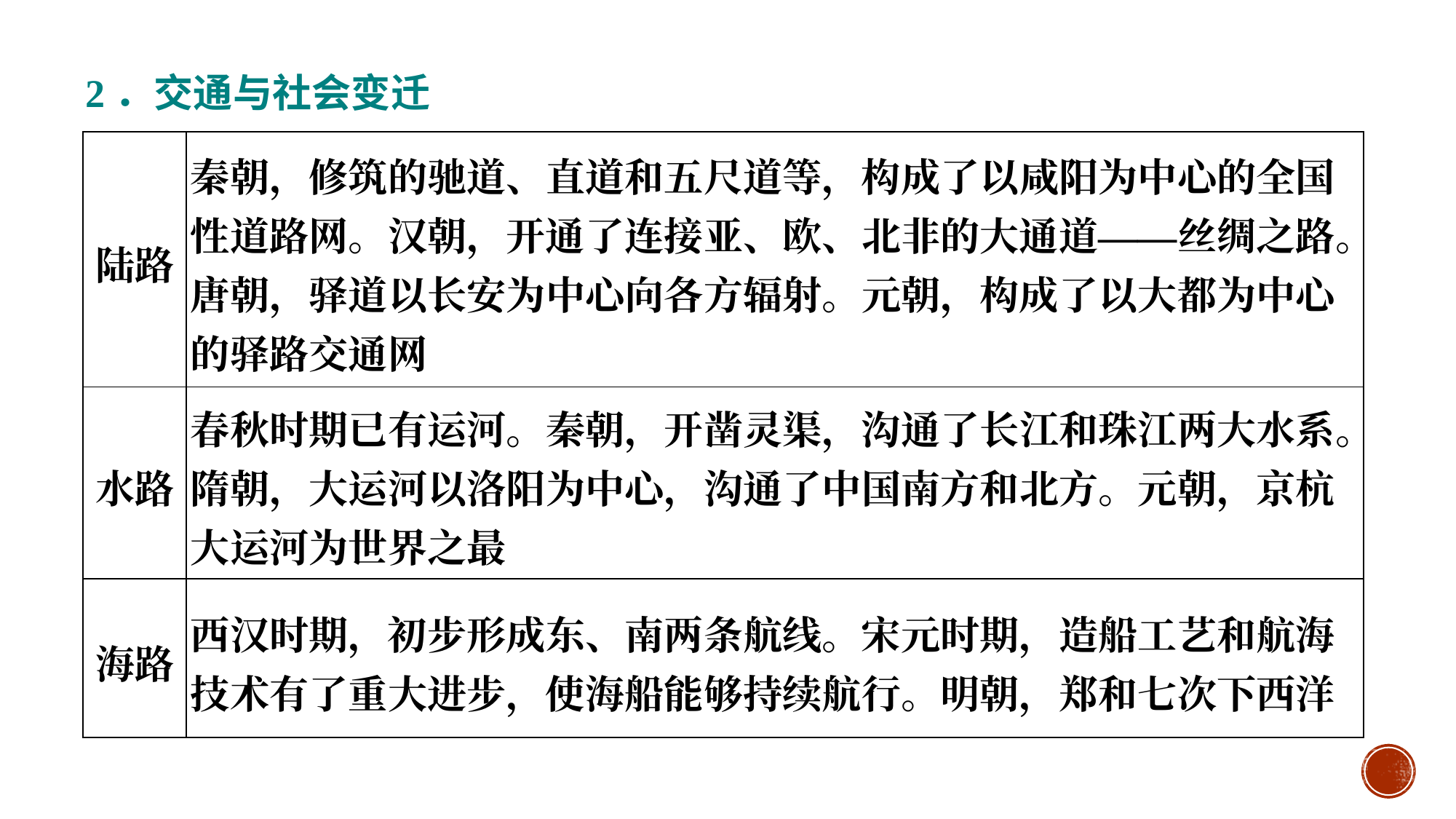

2．交通与社会变迁
#
| 陆路 | 秦朝，修筑的驰道、直道和五尺道等，构成了以咸阳为中心的全国性道路网。汉朝，开通了连接亚、欧、北非的大通道——丝绸之路。唐朝，驿道以长安为中心向各方辐射。元朝，构成了以大都为中心的驿路交通网 |
| --- | --- |
| 水路 | 春秋时期已有运河。秦朝，开凿灵渠，沟通了长江和珠江两大水系。隋朝，大运河以洛阳为中心，沟通了中国南方和北方。元朝，京杭大运河为世界之最 |
| 海路 | 西汉时期，初步形成东、南两条航线。宋元时期，造船工艺和航海技术有了重大进步，使海船能够持续航行。明朝，郑和七次下西洋 |